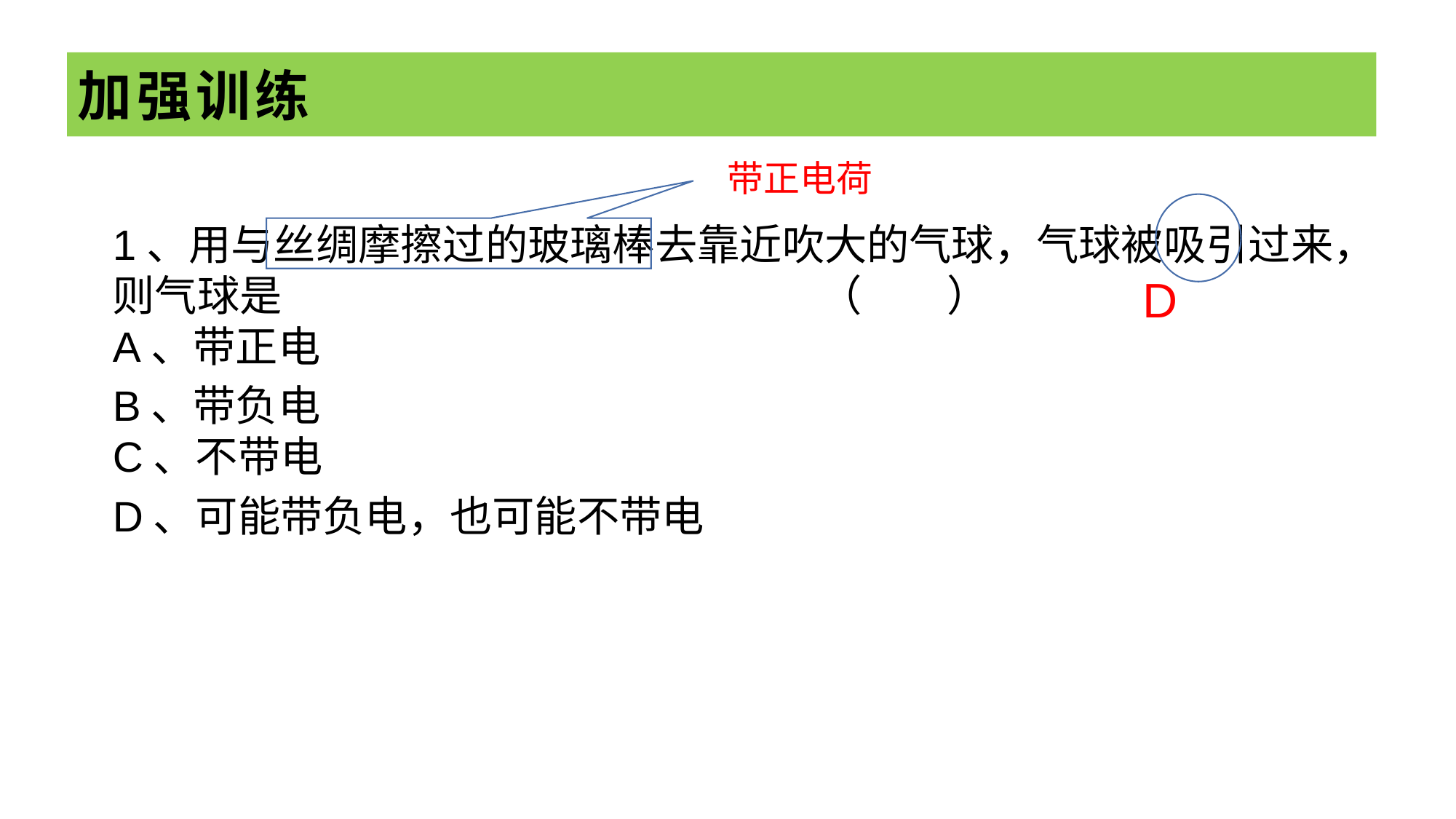

# 加强训练
带正电荷

1、用与丝绸摩擦过的玻璃棒去靠近吹大的气球，气球被吸引过来，则气球是                                                         （         ）
A、带正电
B、带负电
C、不带电
D、可能带负电，也可能不带电

D